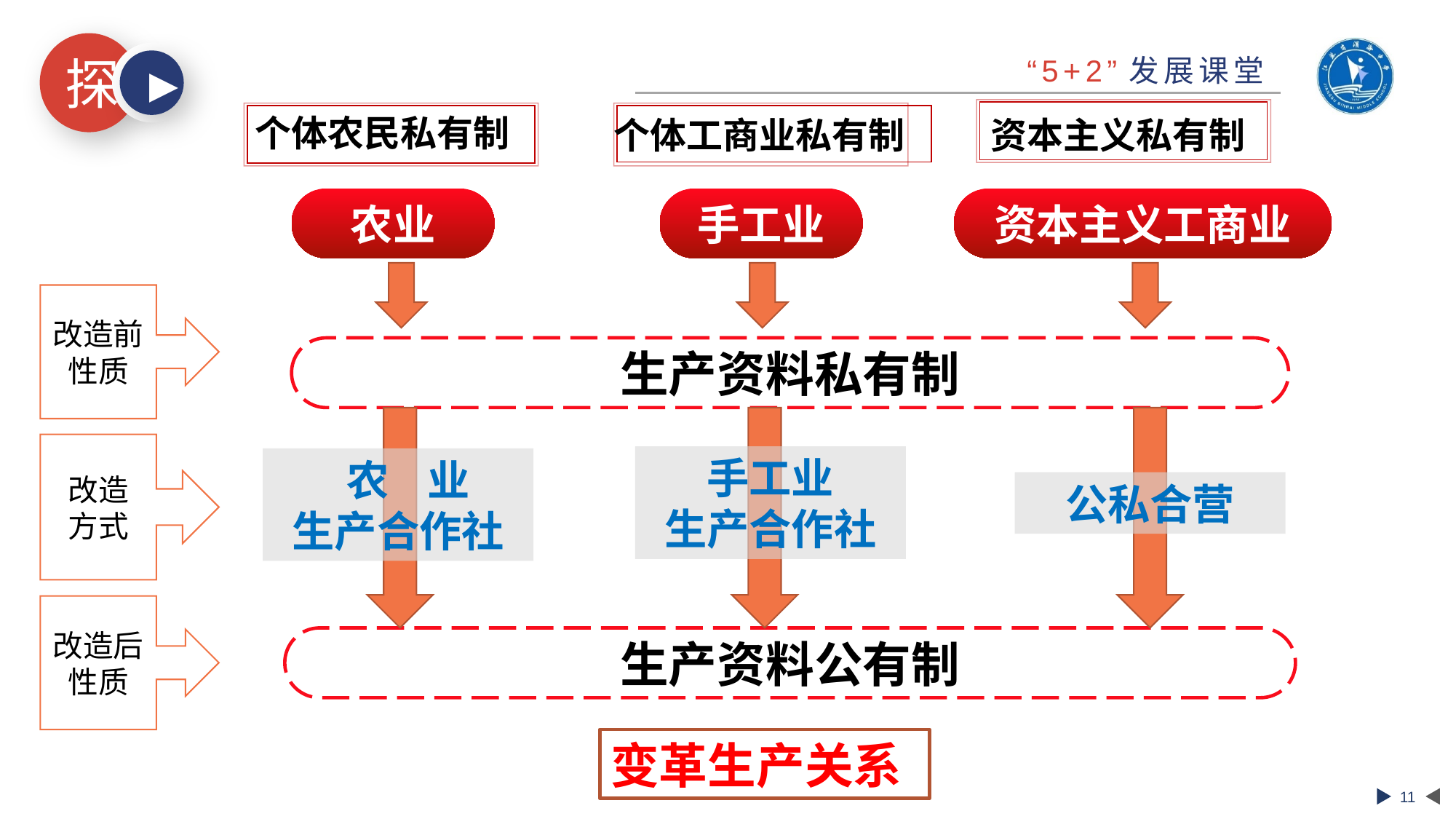

资本主义私有制

个体农民私有制

个体工商业私有制
农业
手工业
资本主义工商业

改造前
性质
生产资料私有制

 农    业
生产合作社

手工业
生产合作社

公私合营
改造
方式
改造后
性质
生产资料公有制
变革生产关系